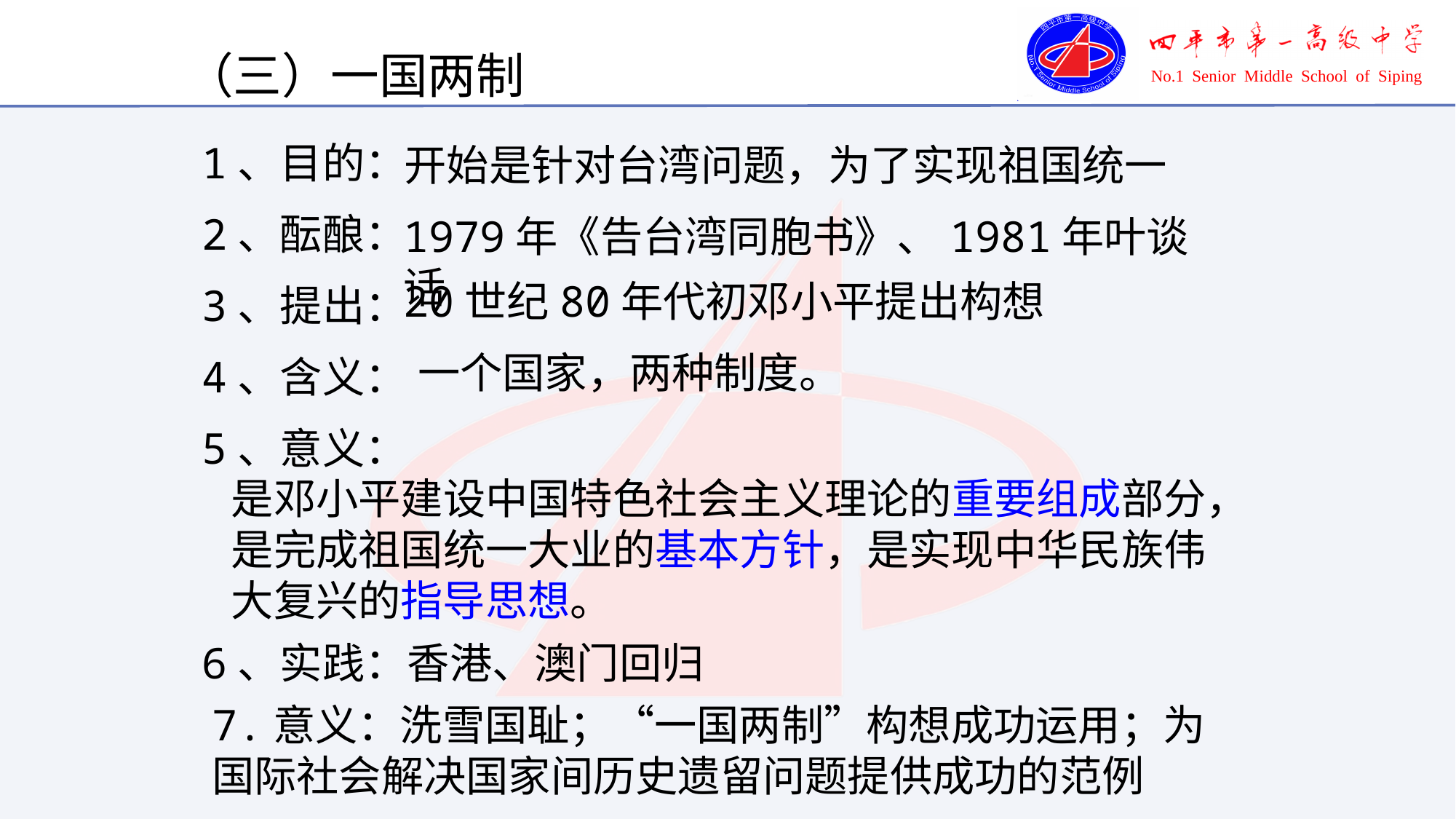

（三）一国两制
1、目的：
2、酝酿：
3、提出：
4、含义：
5、意义：
开始是针对台湾问题，为了实现祖国统一
1979年《告台湾同胞书》、1981年叶谈话

20世纪80年代初邓小平提出构想
一个国家，两种制度。
是邓小平建设中国特色社会主义理论的重要组成部分，是完成祖国统一大业的基本方针，是实现中华民族伟大复兴的指导思想。
6、实践：香港、澳门回归
7.意义：洗雪国耻；“一国两制”构想成功运用；为国际社会解决国家间历史遗留问题提供成功的范例